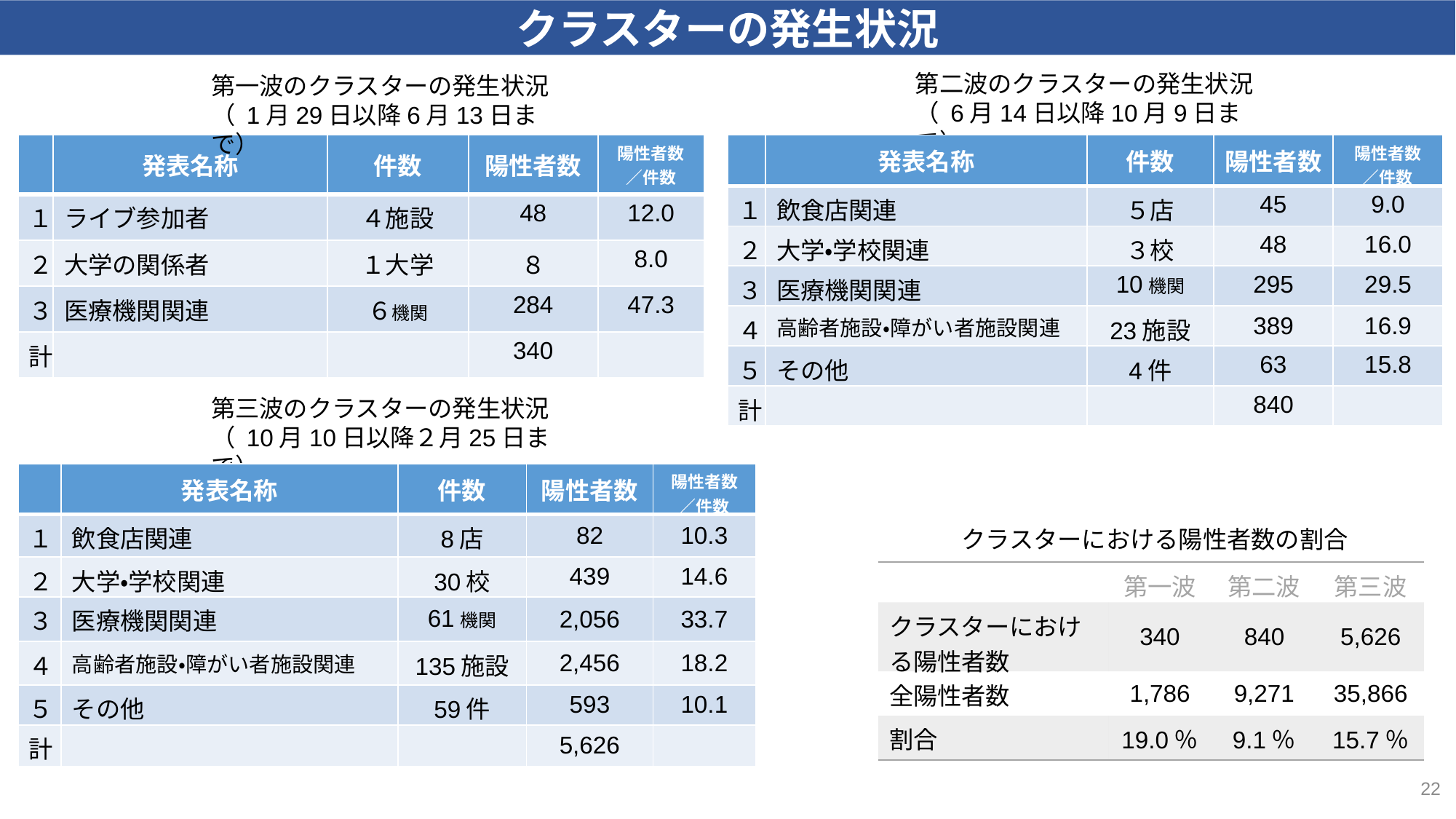

クラスターの発生状況
第二波のクラスターの発生状況
（ 6月14日以降10月9日まで）
第一波のクラスターの発生状況
（ 1月29日以降6月13日まで）
|  | 発表名称 | 件数 | 陽性者数 | 陽性者数 ／件数 |
| --- | --- | --- | --- | --- |
| １ | ライブ参加者 | ４施設 | 48 | 12.0 |
| ２ | 大学の関係者 | １大学 | ８ | 8.0 |
| ３ | 医療機関関連 | ６機関 | 284 | 47.3 |
| 計 |  |  | 340 |  |
|  | 発表名称 | 件数 | 陽性者数 | 陽性者数 ／件数 |
| --- | --- | --- | --- | --- |
| １ | 飲食店関連 | ５店 | 45 | 9.0 |
| ２ | 大学・学校関連 | ３校 | 48 | 16.0 |
| ３ | 医療機関関連 | 10機関 | 295 | 29.5 |
| ４ | 高齢者施設・障がい者施設関連 | 23施設 | 389 | 16.9 |
| ５ | その他 | 4件 | 63 | 15.8 |
| 計 |  |  | 840 |  |
第三波のクラスターの発生状況
（ 10月10日以降２月25日まで）
|  | 発表名称 | 件数 | 陽性者数 | 陽性者数 ／件数 |
| --- | --- | --- | --- | --- |
| １ | 飲食店関連 | 8店 | 82 | 10.3 |
| ２ | 大学・学校関連 | 30校 | 439 | 14.6 |
| ３ | 医療機関関連 | 61機関 | 2,056 | 33.7 |
| ４ | 高齢者施設・障がい者施設関連 | 135施設 | 2,456 | 18.2 |
| ５ | その他 | 59件 | 593 | 10.1 |
| 計 |  |  | 5,626 |  |
クラスターにおける陽性者数の割合
|  | 第一波 | 第二波 | 第三波 |
| --- | --- | --- | --- |
| クラスターにおける陽性者数 | 340 | 840 | 5,626 |
| 全陽性者数 | 1,786 | 9,271 | 35,866 |
| 割合 | 19.0％ | 9.1％ | 15.7％ |
22